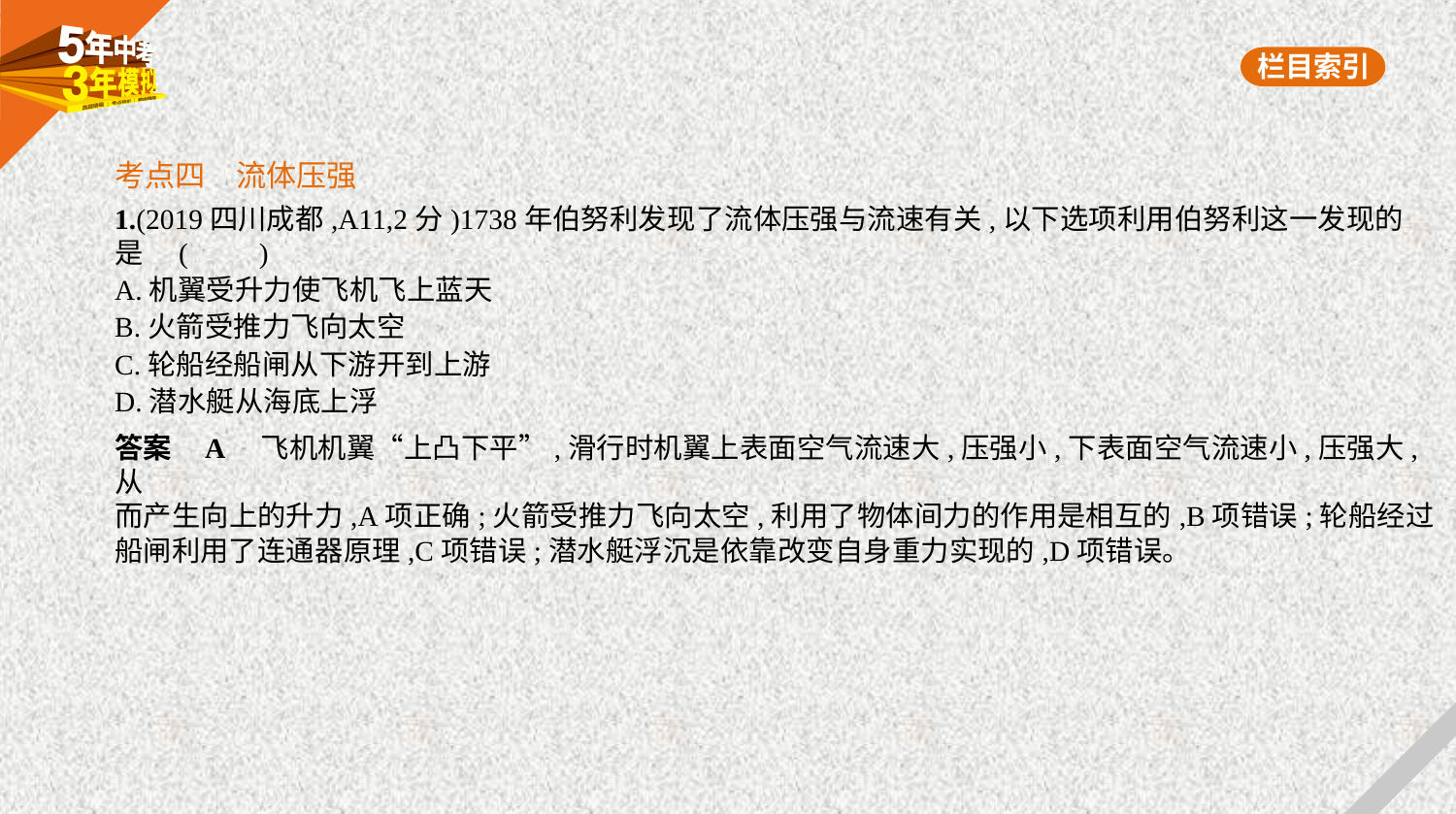

考点四　流体压强
1.(2019四川成都,A11,2分)1738年伯努利发现了流体压强与流速有关,以下选项利用伯努利这一发现的
是 (　　)
A.机翼受升力使飞机飞上蓝天
B.火箭受推力飞向太空
C.轮船经船闸从下游开到上游
D.潜水艇从海底上浮
答案    A　飞机机翼“上凸下平”,滑行时机翼上表面空气流速大,压强小,下表面空气流速小,压强大,从
而产生向上的升力,A项正确;火箭受推力飞向太空,利用了物体间力的作用是相互的,B项错误;轮船经过
船闸利用了连通器原理,C项错误;潜水艇浮沉是依靠改变自身重力实现的,D项错误。